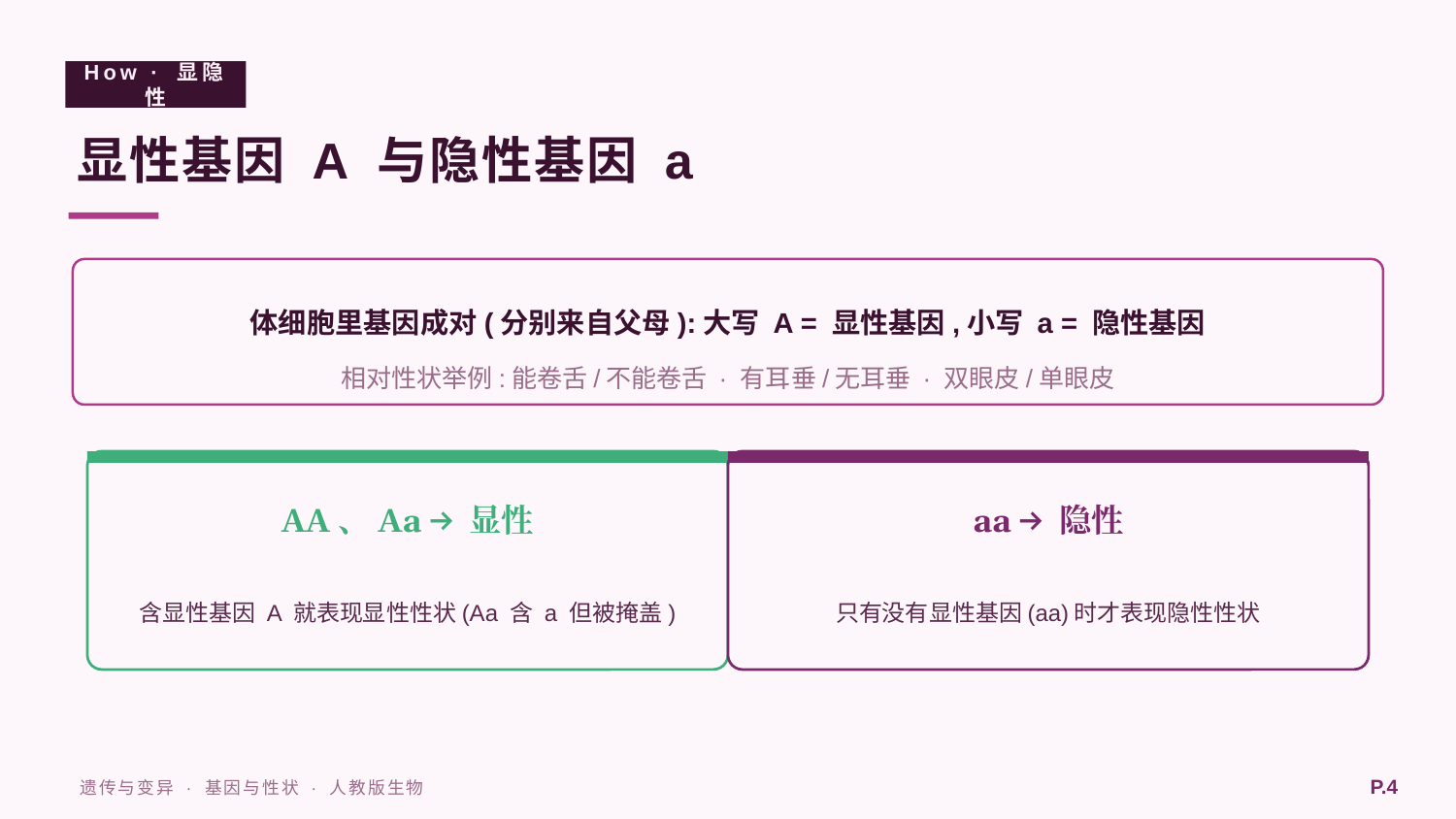

How · 显隐性

显性基因 A 与隐性基因 a

体细胞里基因成对(分别来自父母):大写 A = 显性基因,小写 a = 隐性基因
相对性状举例:能卷舌/不能卷舌 · 有耳垂/无耳垂 · 双眼皮/单眼皮

AA、Aa → 显性
aa → 隐性
含显性基因 A 就表现显性性状(Aa 含 a 但被掩盖)
只有没有显性基因(aa)时才表现隐性性状
P.4
遗传与变异 · 基因与性状 · 人教版生物